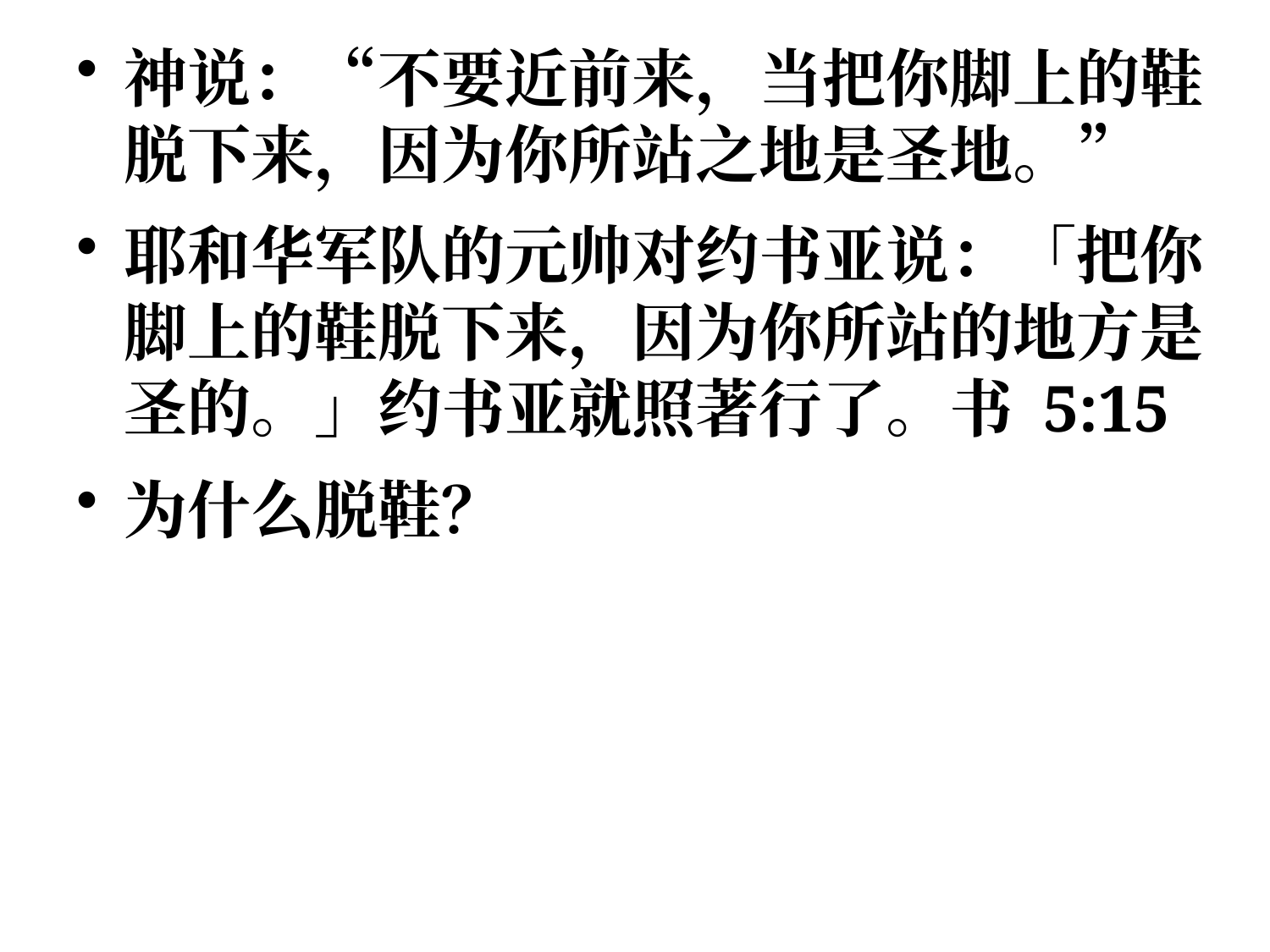

神说：“不要近前来，当把你脚上的鞋脱下来，因为你所站之地是圣地。”
耶和华军队的元帅对约书亚说：「把你脚上的鞋脱下来，因为你所站的地方是圣的。」约书亚就照著行了。书 5:15
为什么脱鞋？